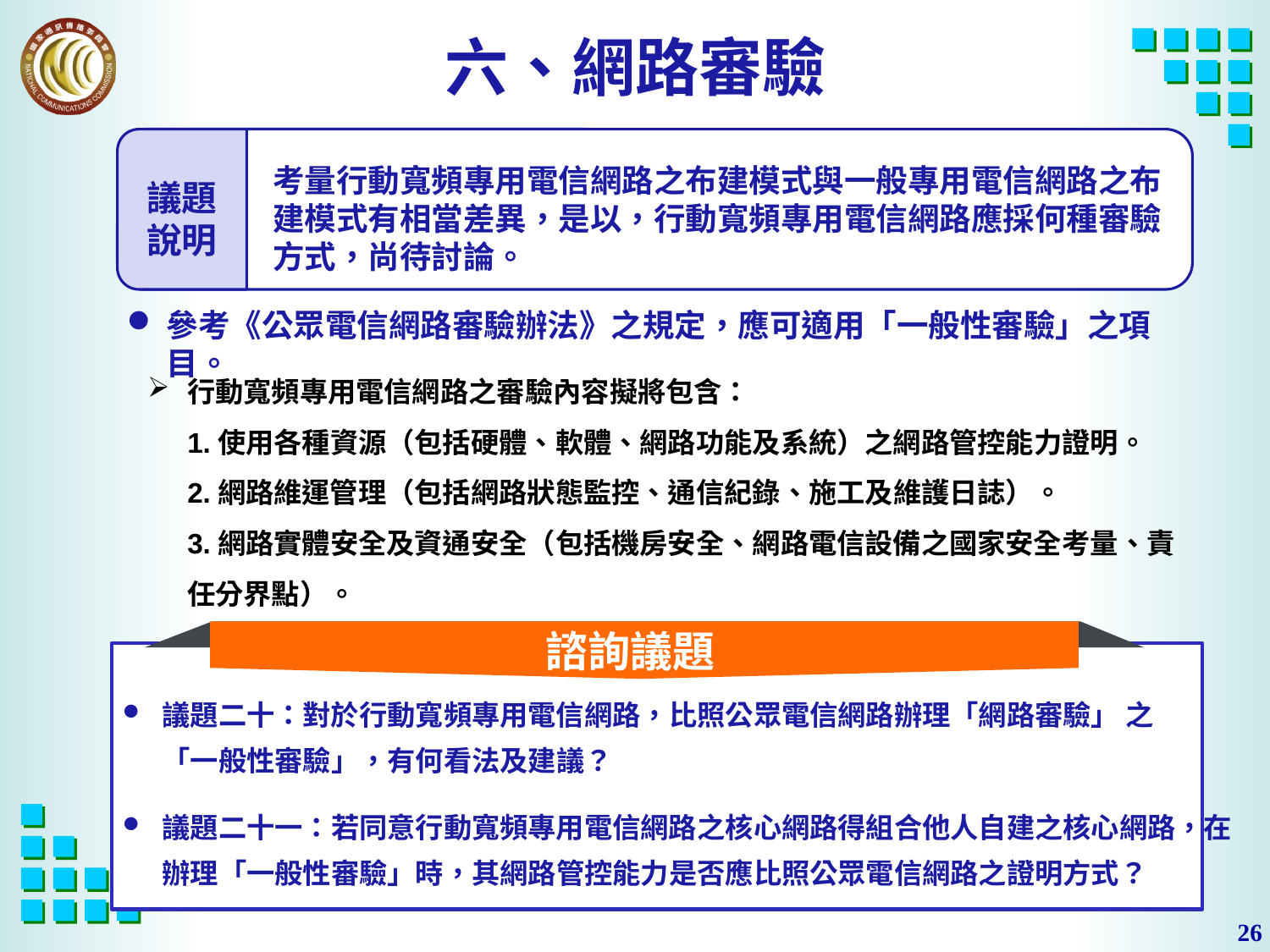

# 六、網路審驗

考量行動寬頻專用電信網路之布建模式與一般專用電信網路之布建模式有相當差異，是以，行動寬頻專用電信網路應採何種審驗方式，尚待討論。
議題
說明
參考《公眾電信網路審驗辦法》之規定，應可適用「一般性審驗」之項目。
行動寬頻專用電信網路之審驗內容擬將包含：
1.使用各種資源（包括硬體、軟體、網路功能及系統）之網路管控能力證明。
2.網路維運管理（包括網路狀態監控、通信紀錄、施工及維護日誌）。
3.網路實體安全及資通安全（包括機房安全、網路電信設備之國家安全考量、責任分界點）。
諮詢議題

議題二十：對於行動寬頻專用電信網路，比照公眾電信網路辦理「網路審驗」 之
「一般性審驗」，有何看法及建議？
議題二十一：若同意行動寬頻專用電信網路之核心網路得組合他人自建之核心網路，在辦理「一般性審驗」時，其網路管控能力是否應比照公眾電信網路之證明方式？